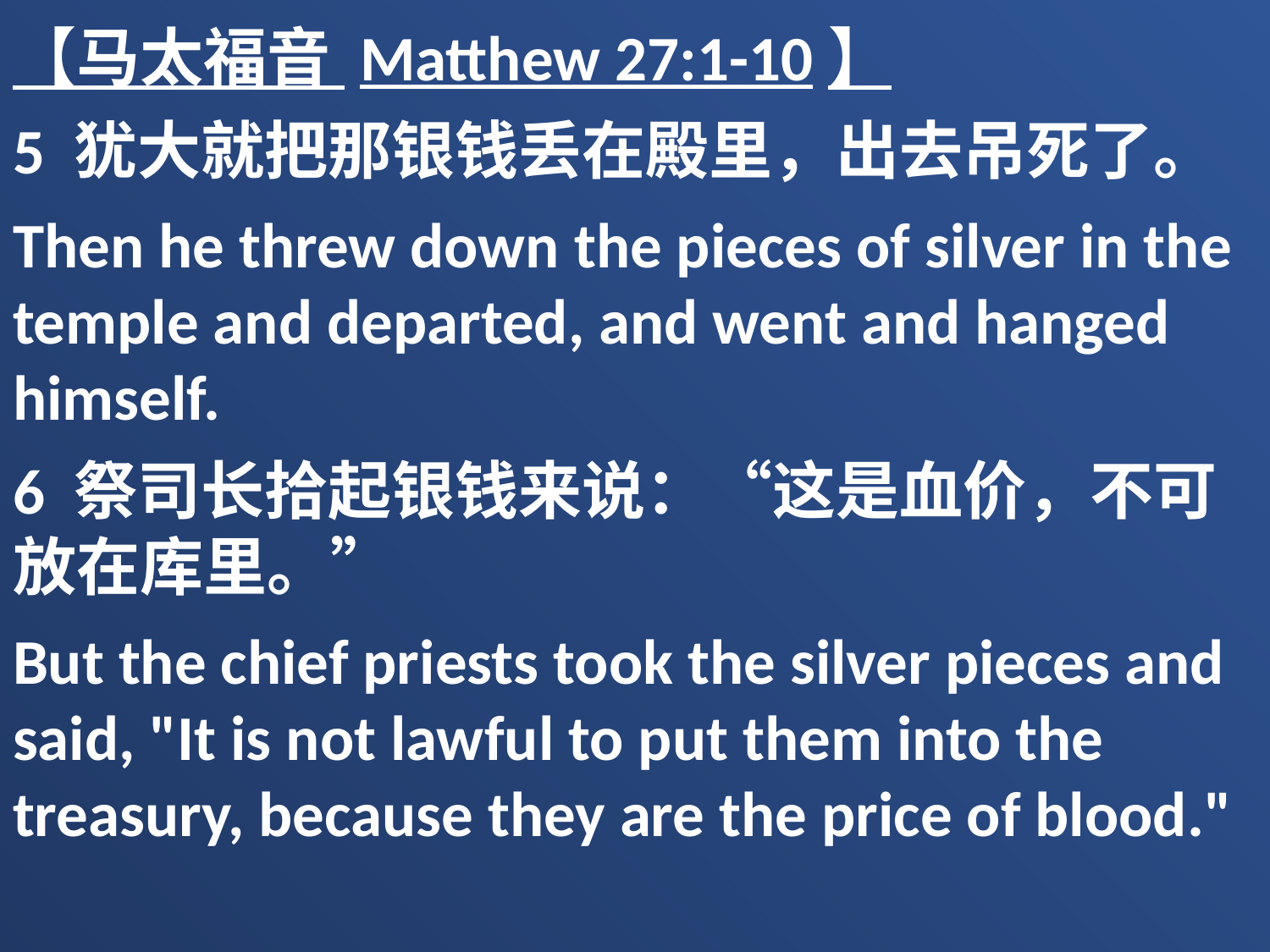

【马太福音 Matthew 27:1-10】
5 犹大就把那银钱丢在殿里，出去吊死了。
Then he threw down the pieces of silver in the temple and departed, and went and hanged himself.
6 祭司长拾起银钱来说：“这是血价，不可放在库里。”
But the chief priests took the silver pieces and said, "It is not lawful to put them into the treasury, because they are the price of blood."